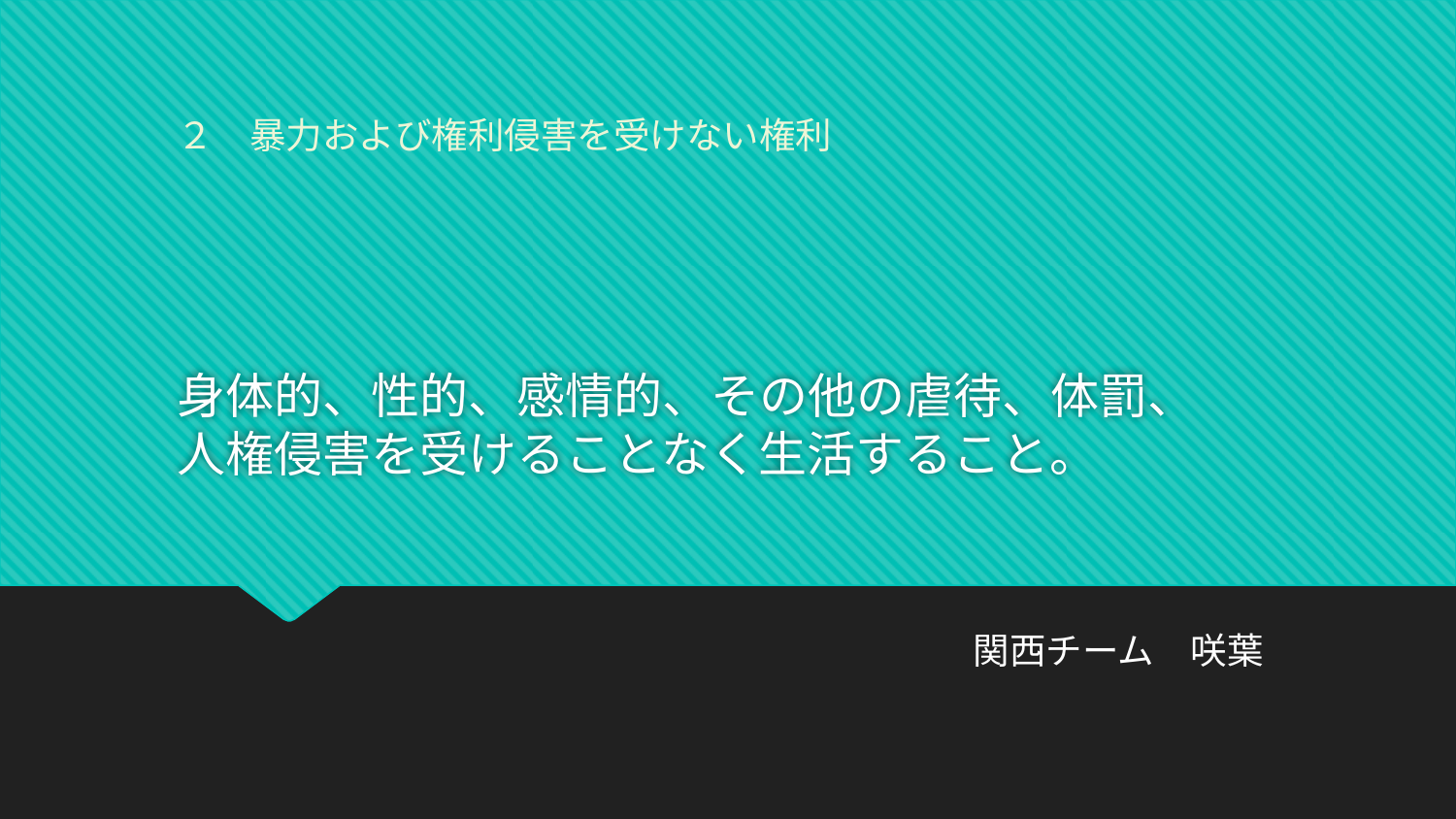

２　暴力および権利侵害を受けない権利
# 身体的、性的、感情的、その他の虐待、体罰、人権侵害を受けることなく生活すること。
関西チーム　咲葉